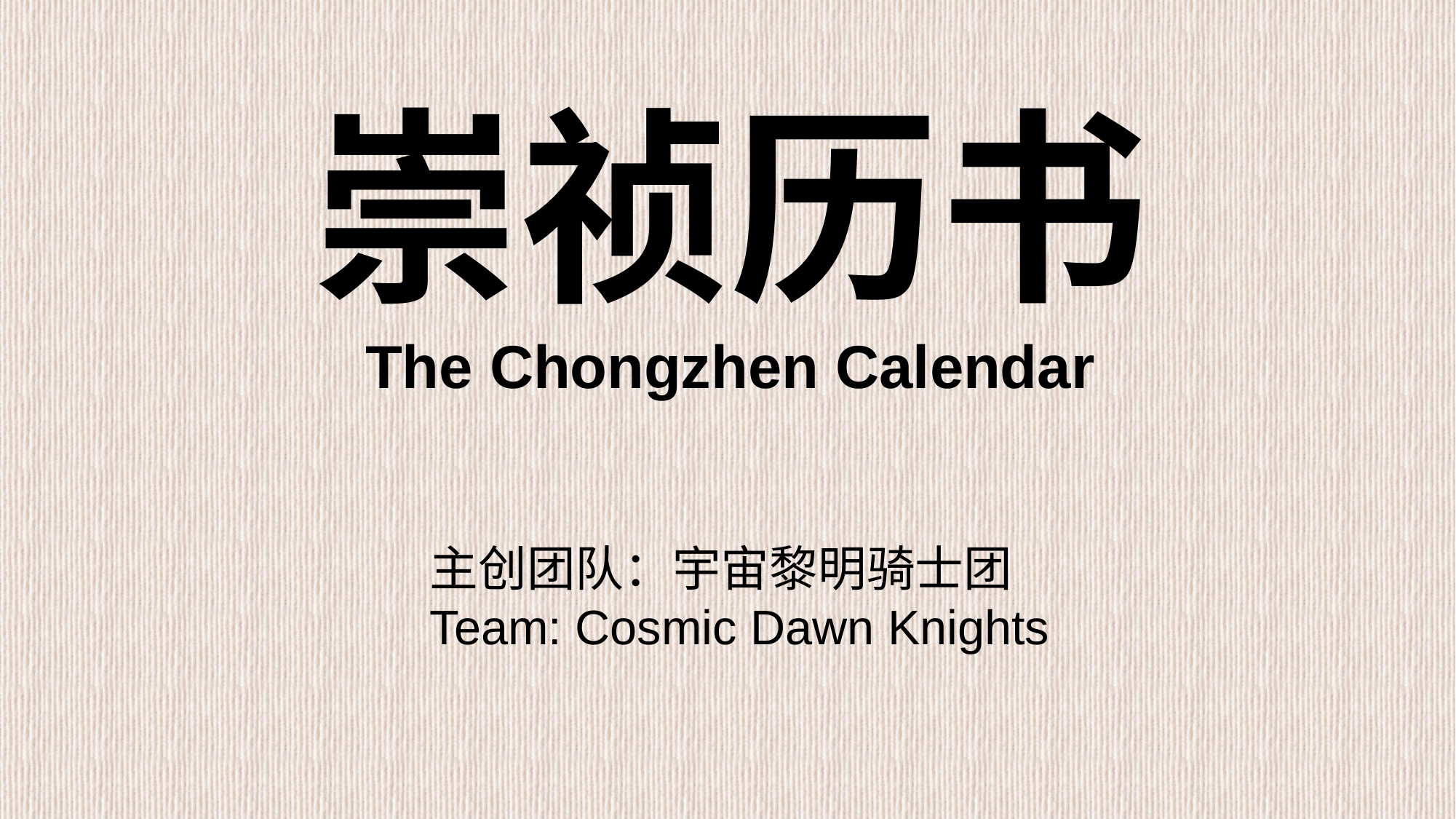

崇祯历书
The Chongzhen Calendar
主创团队：宇宙黎明骑士团
Team: Cosmic Dawn Knights